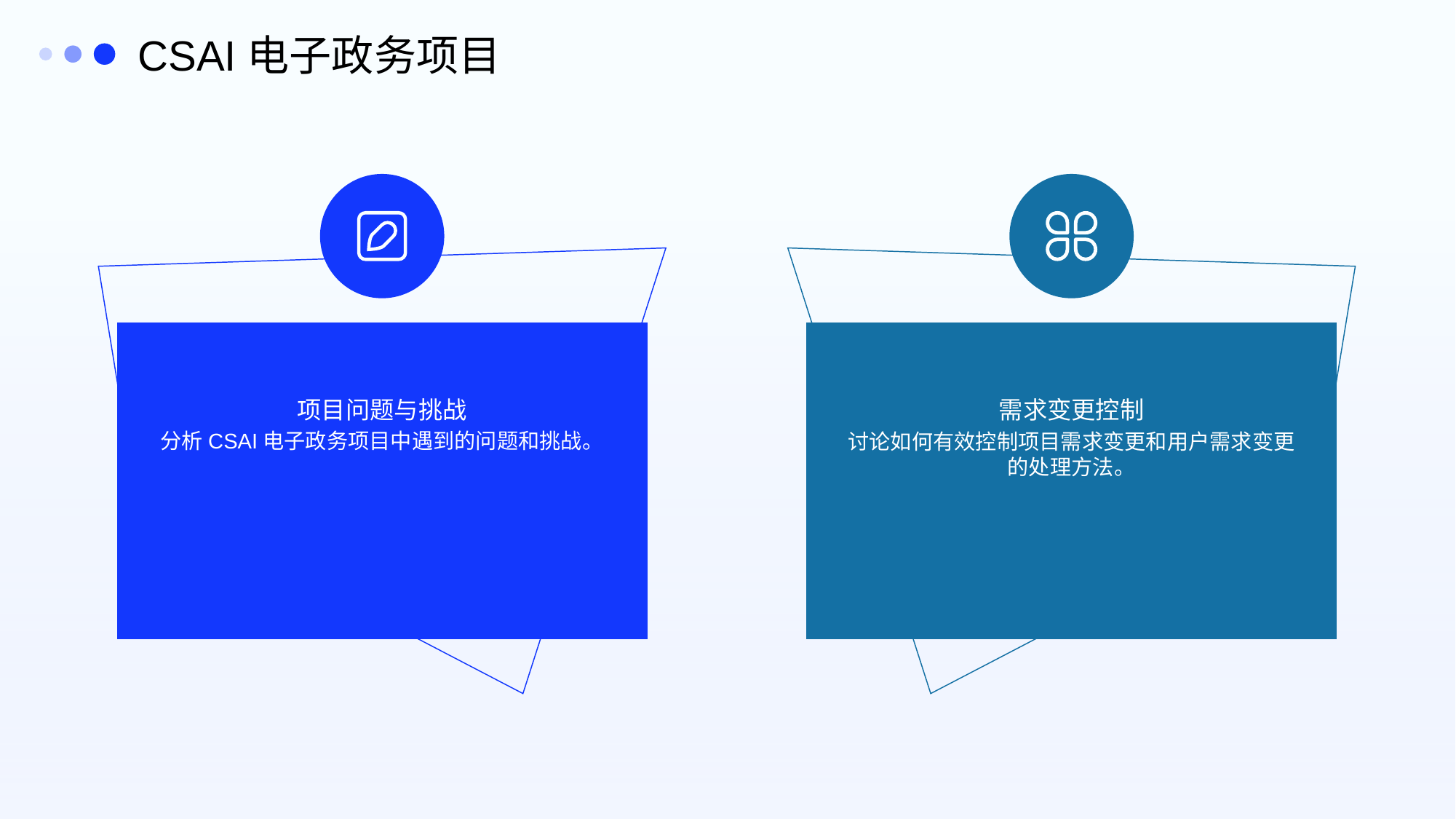

CSAI电子政务项目

项目问题与挑战
需求变更控制
分析CSAI电子政务项目中遇到的问题和挑战。
讨论如何有效控制项目需求变更和用户需求变更的处理方法。